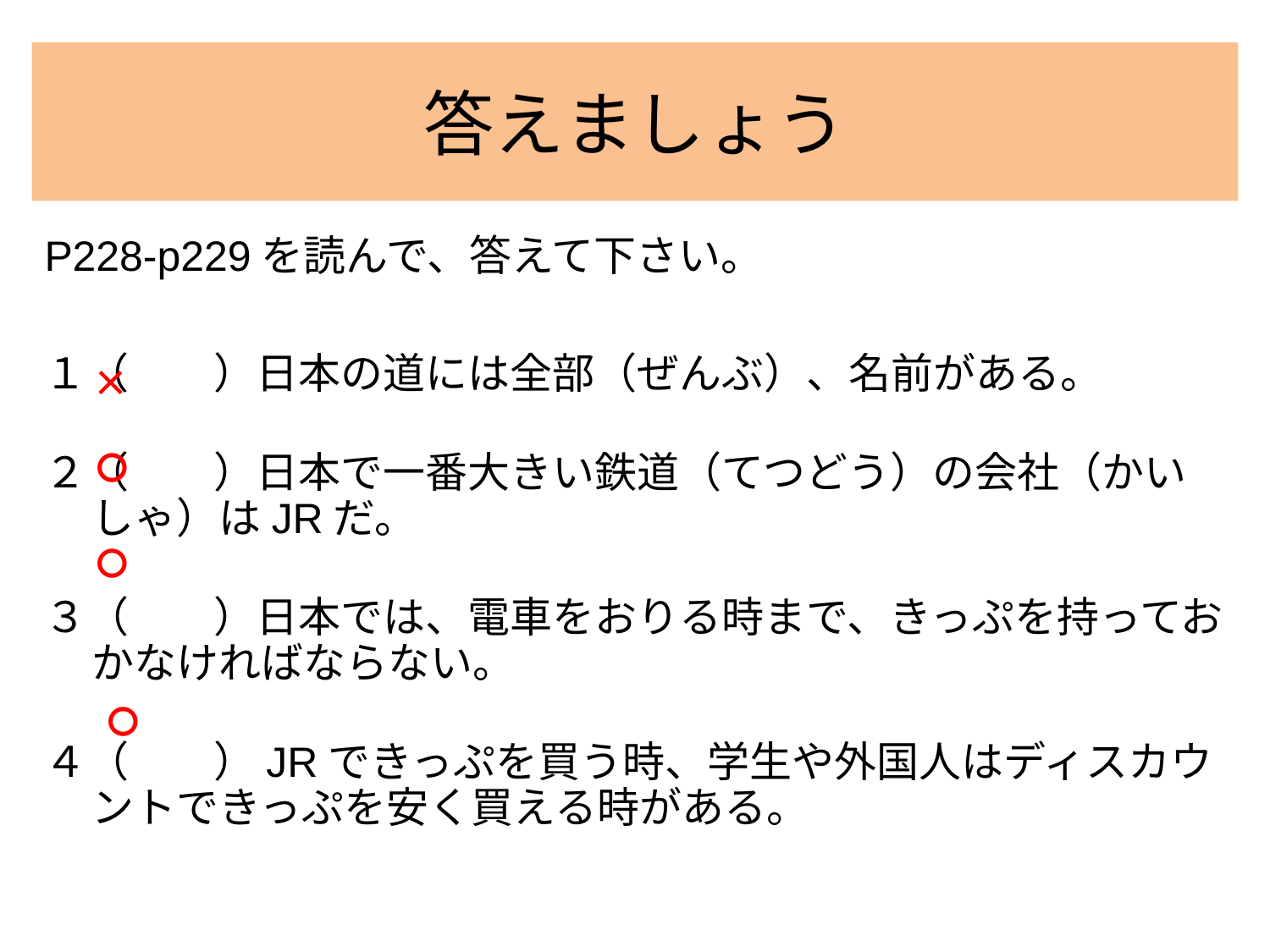

# 答えましょう
P228-p229を読んで、答えて下さい。

１（　　）日本の道には全部（ぜんぶ）、名前がある。

２（　　）日本で一番大きい鉄道（てつどう）の会社（かいしゃ）はJRだ。

３（　　）日本では、電車をおりる時まで、きっぷを持っておかなければならない。

４（　　）JRできっぷを買う時、学生や外国人はディスカウントできっぷを安く買える時がある。
×
○
○
○